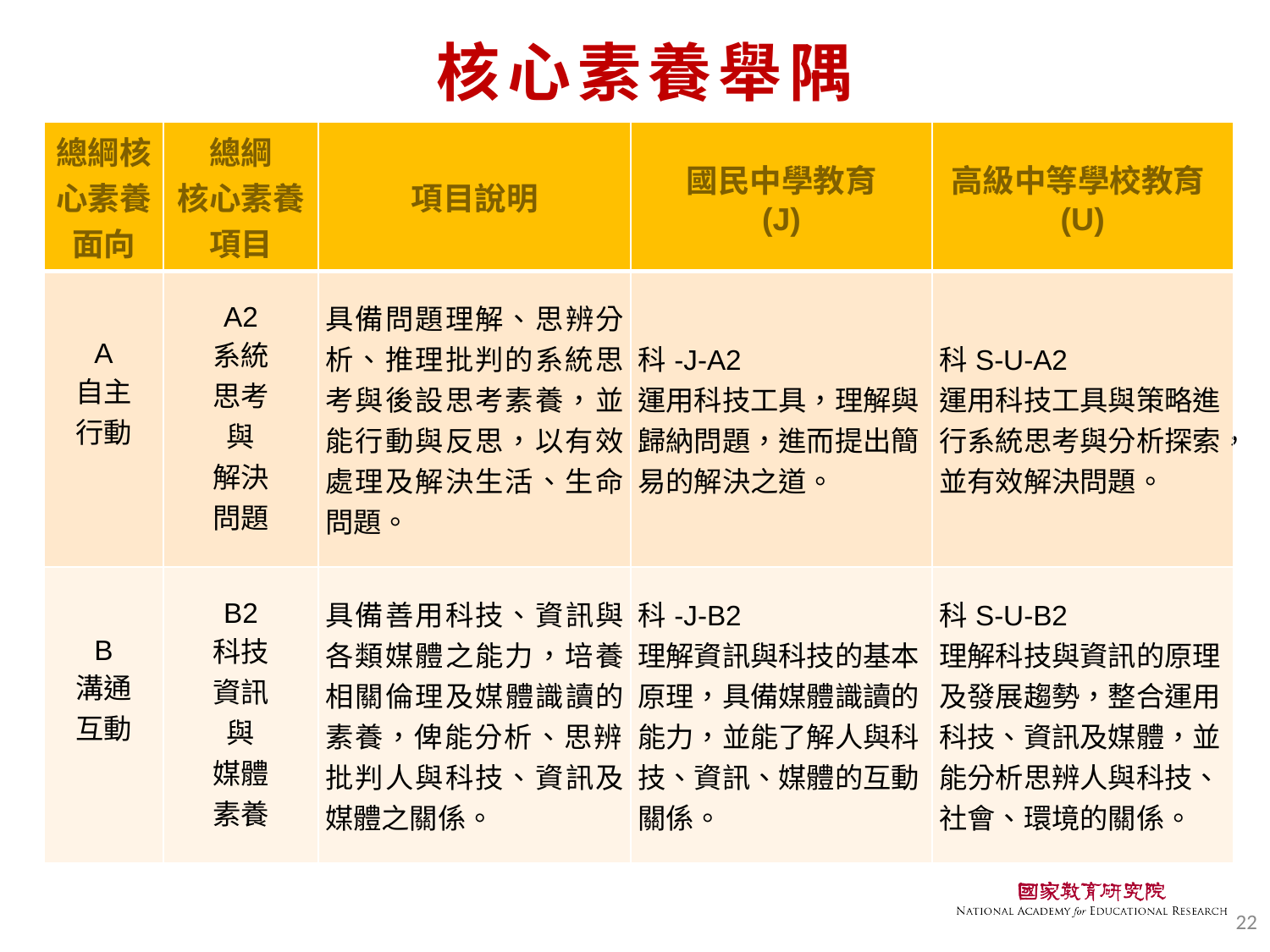

# 核心素養舉隅
| 總綱核心素養面向 | 總綱 核心素養 項目 | 項目說明 | 國民中學教育 (J) | 高級中等學校教育(U) |
| --- | --- | --- | --- | --- |
| A 自主 行動 | A2 系統 思考 與 解決 問題 | 具備問題理解、思辨分析、推理批判的系統思考與後設思考素養，並能行動與反思，以有效處理及解決生活、生命問題。 | 科-J-A2 運用科技工具，理解與歸納問題，進而提出簡易的解決之道。 | 科S-U-A2 運用科技工具與策略進行系統思考與分析探索，並有效解決問題。 |
| B 溝通 互動 | B2 科技 資訊 與 媒體 素養 | 具備善用科技、資訊與各類媒體之能力，培養相關倫理及媒體識讀的素養，俾能分析、思辨、批判人與科技、資訊及媒體之關係。 | 科-J-B2 理解資訊與科技的基本原理，具備媒體識讀的能力，並能了解人與科技、資訊、媒體的互動關係。 | 科S-U-B2 理解科技與資訊的原理及發展趨勢，整合運用科技、資訊及媒體，並能分析思辨人與科技、社會、環境的關係。 |
22